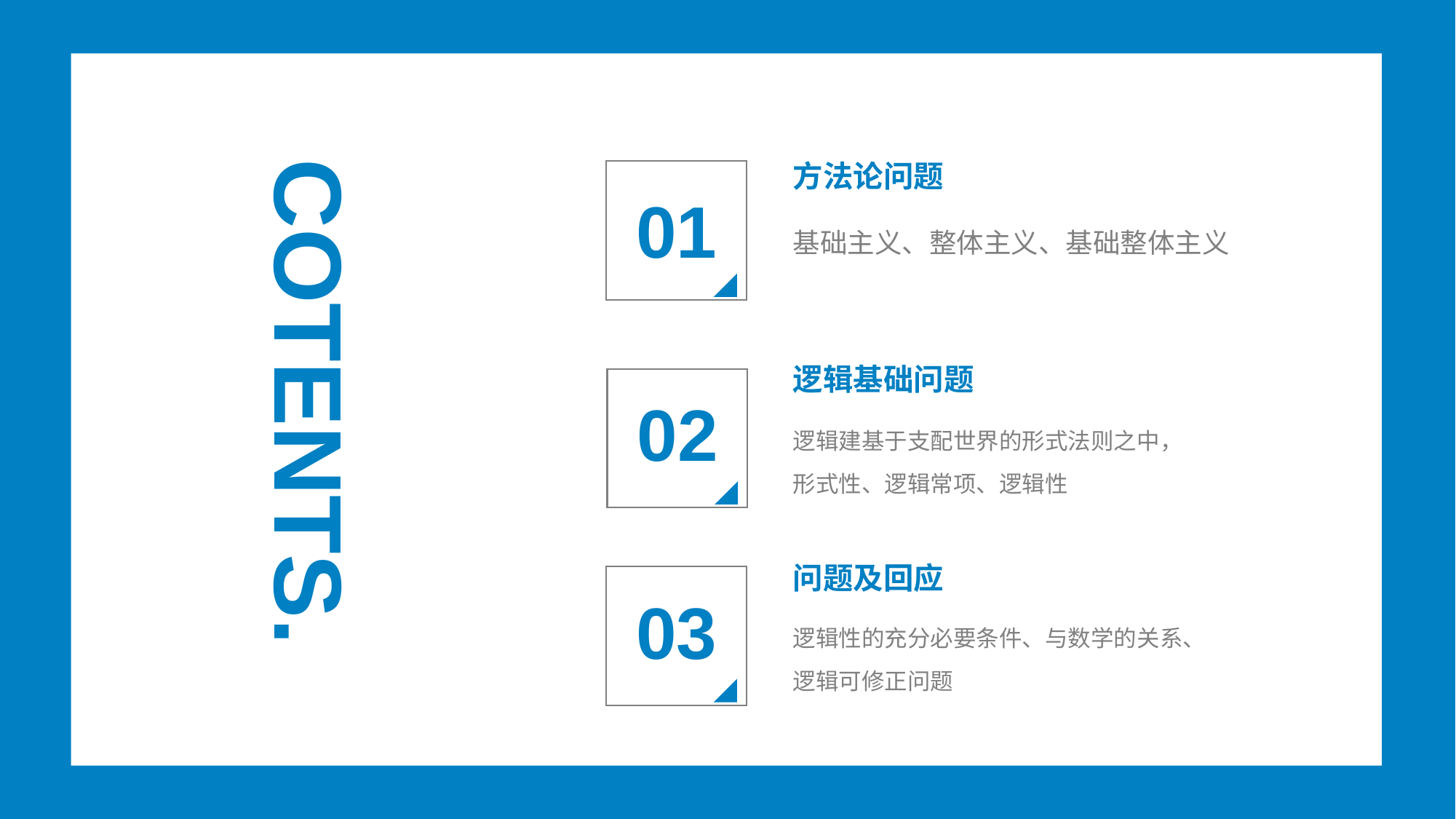

方法论问题

01
基础主义、整体主义、基础整体主义

逻辑基础问题
COTENTS.

02
逻辑建基于支配世界的形式法则之中，
形式性、逻辑常项、逻辑性

问题及回应

03
逻辑性的充分必要条件、与数学的关系、
逻辑可修正问题